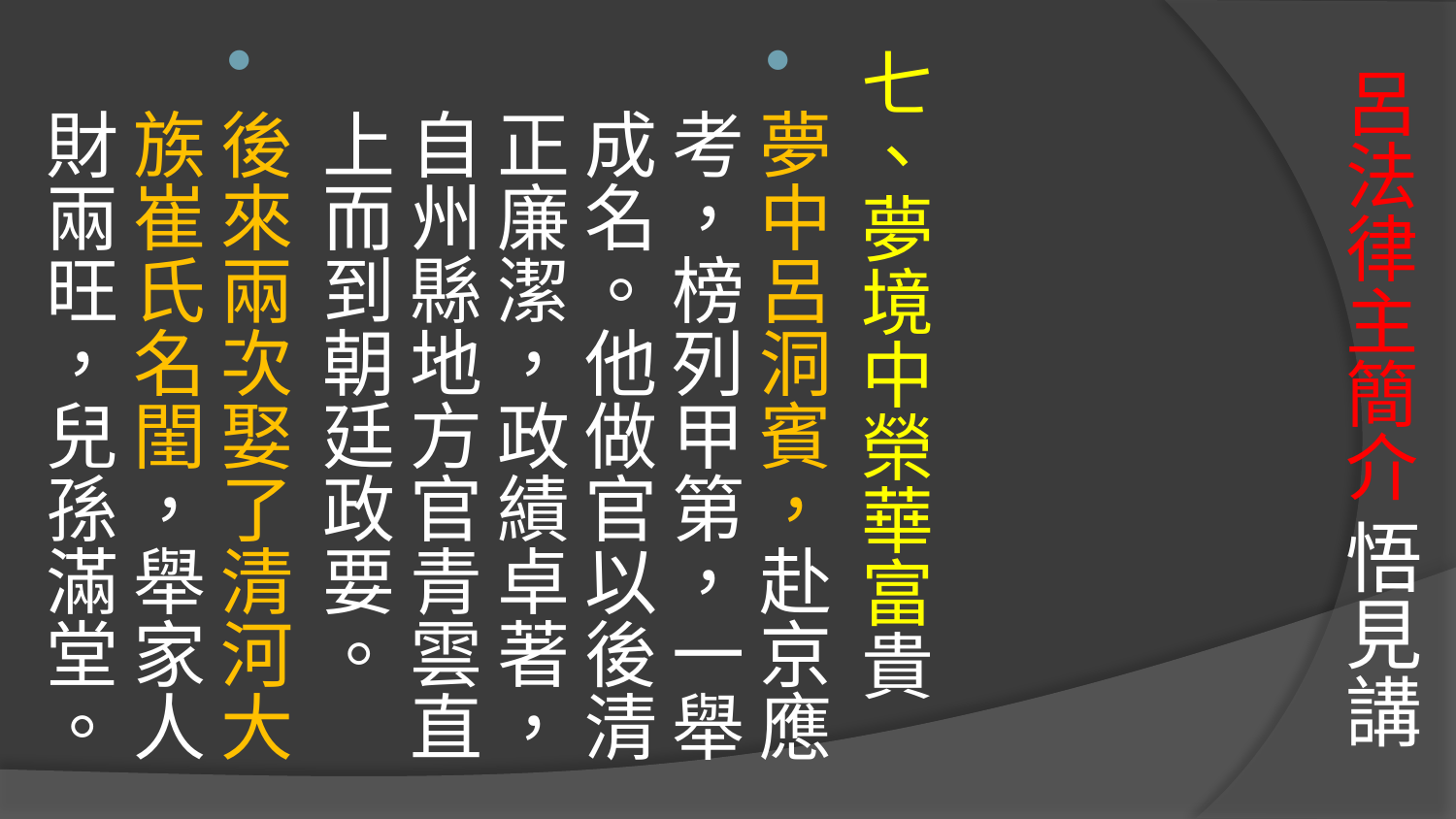

# 呂法律主簡介 悟見講
七、夢境中榮華富貴
夢中呂洞賓，赴京應考，榜列甲第，一舉成名。他做官以後清正廉潔，政績卓著，自州縣地方官青雲直上而到朝廷政要。
後來兩次娶了清河大族崔氏名閨，舉家人財兩旺，兒孫滿堂。